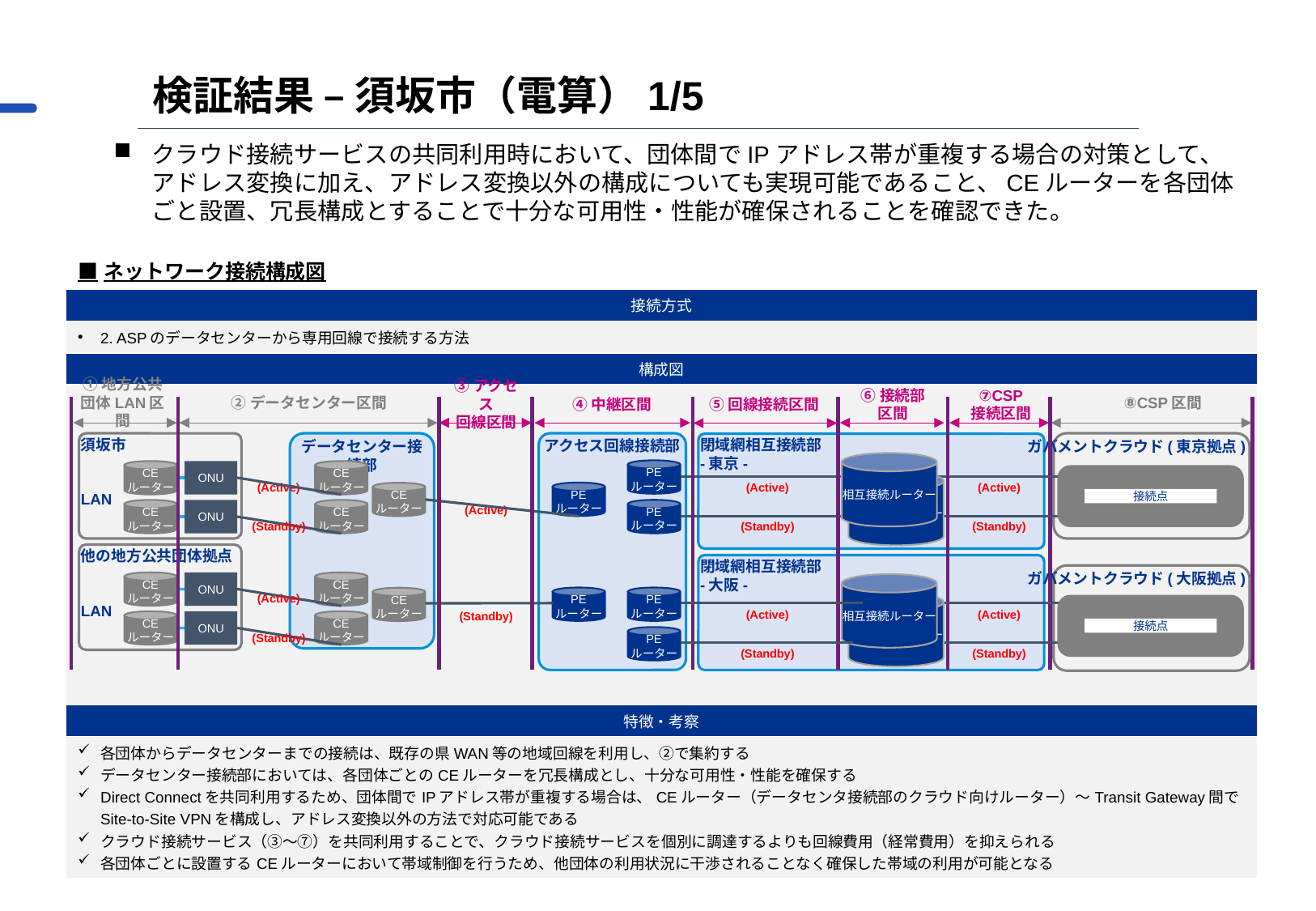

検証結果 – 須坂市（電算）1/5
クラウド接続サービスの共同利用時において、団体間でIPアドレス帯が重複する場合の対策として、アドレス変換に加え、アドレス変換以外の構成についても実現可能であること、CEルーターを各団体ごと設置、冗長構成とすることで十分な可用性・性能が確保されることを確認できた。
| ■ネットワーク接続構成図 |
| --- |
| 接続方式 |
| 2. ASPのデータセンターから専用回線で接続する方法 |
| 構成図 |
|  |
| 特徴・考察 |
| 各団体からデータセンターまでの接続は、既存の県WAN等の地域回線を利用し、②で集約する データセンター接続部においては、各団体ごとのCEルーターを冗長構成とし、十分な可用性・性能を確保する Direct Connectを共同利用するため、団体間でIPアドレス帯が重複する場合は、CEルーター（データセンタ接続部のクラウド向けルーター）～Transit Gateway間でSite-to-Site VPNを構成し、アドレス変換以外の方法で対応可能である クラウド接続サービス（③～⑦）を共同利用することで、クラウド接続サービスを個別に調達するよりも回線費用（経常費用）を抑えられる 各団体ごとに設置するCEルーターにおいて帯域制御を行うため、他団体の利用状況に干渉されることなく確保した帯域の利用が可能となる |
①地方公共団体LAN区間
②データセンター区間
⑧CSP区間
③アクセス
回線区間
④中継区間
⑤回線接続区間
⑥接続部
区間
⑦CSP
接続区間
データセンター接続部
ガバメントクラウド(東京拠点)
アクセス回線接続部
須坂市

LAN
閉域網相互接続部
-東京-
相互接続ルーター
PE
ルーター
CE
ルーター
ONU
CE
ルーター

相互接続ルーター
(Active)
(Active)
(Active)
PE
ルーター
CE
ルーター
接続点
PE
ルーター
CE
ルーター
ONU
CE
ルーター
(Active)
(Standby)
(Standby)
(Standby)
他の地方公共団体拠点

LAN
閉域網相互接続部
-大阪-
ガバメントクラウド(大阪拠点)
CE
ルーター
ONU
CE
ルーター
相互接続ルーター
PE
ルーター
PE
ルーター
PE
ルーター
CE
ルーター
(Active)
相互接続ルーター

(Active)
(Active)
(Standby)
CE
ルーター
ONU
CE
ルーター
接続点
(Standby)
(Standby)
(Standby)
52